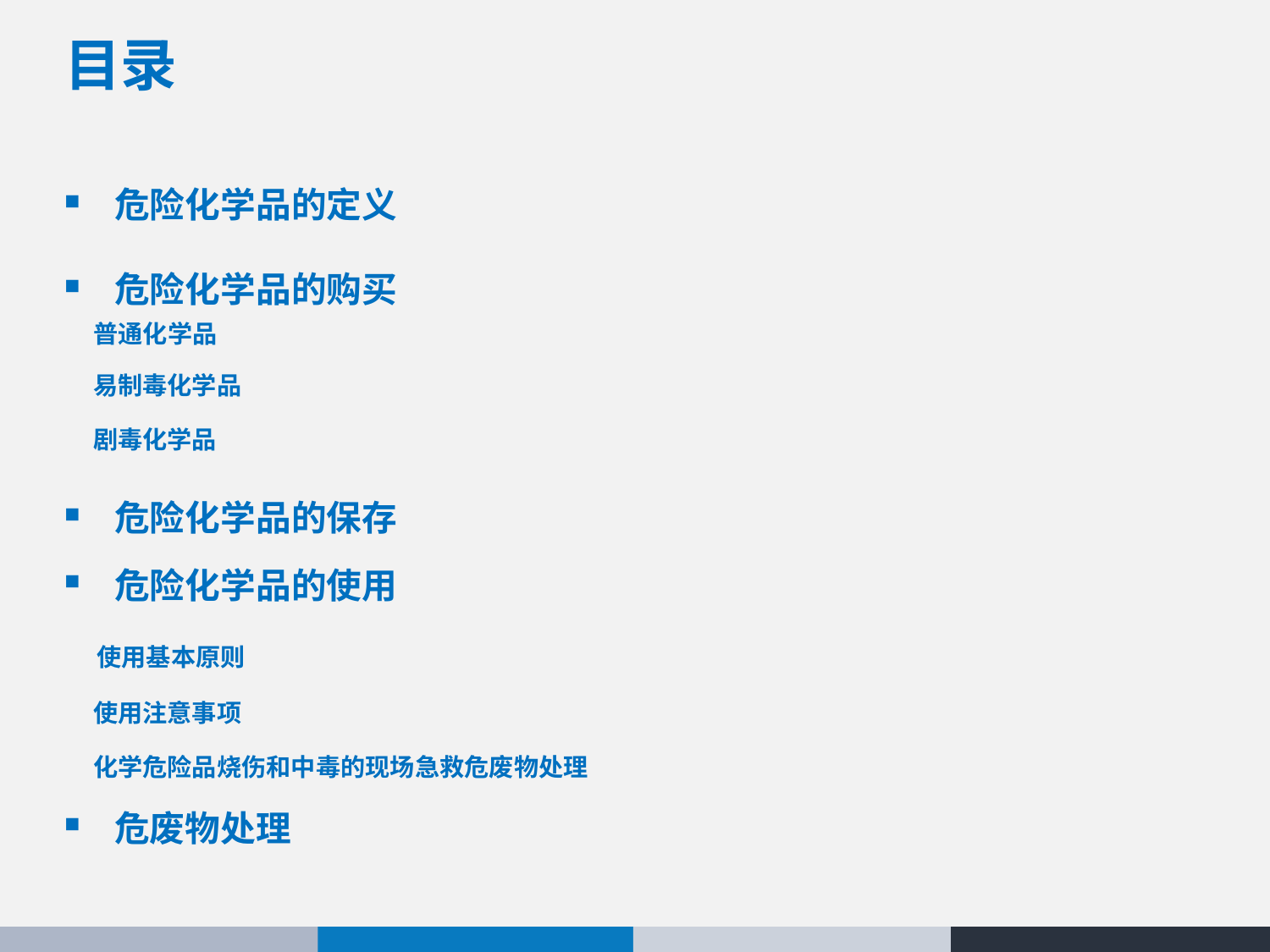

# 目录
危险化学品的定义
危险化学品的购买
   普通化学品
    易制毒化学品
    剧毒化学品
危险化学品的保存
危险化学品的使用
   使用基本原则
    使用注意事项
    化学危险品烧伤和中毒的现场急救危废物处理
危废物处理